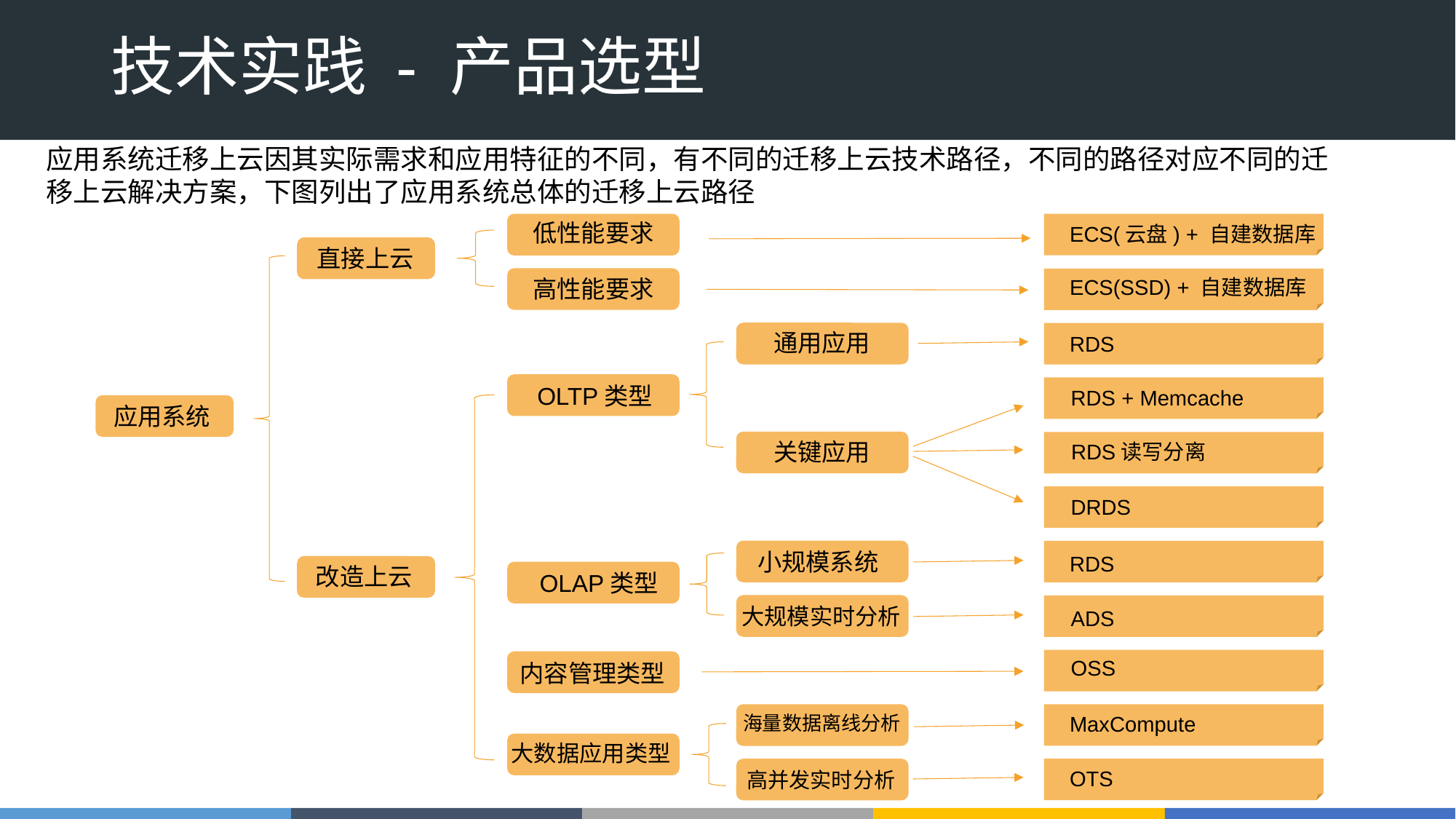

# 技术实践 - 产品选型
应用系统迁移上云因其实际需求和应用特征的不同，有不同的迁移上云技术路径，不同的路径对应不同的迁移上云解决方案，下图列出了应用系统总体的迁移上云路径
低性能要求

ECS(云盘) + 自建数据库

直接上云

ECS(SSD) + 自建数据库
高性能要求
通用应用

RDS

OLTP类型

RDS + Memcache

应用系统
关键应用

RDS读写分离

DRDS

小规模系统
RDS

改造上云

OLAP类型

大规模实时分析
ADS
OSS

内容管理类型

海量数据离线分析
MaxCompute

大数据应用类型

OTS
高并发实时分析